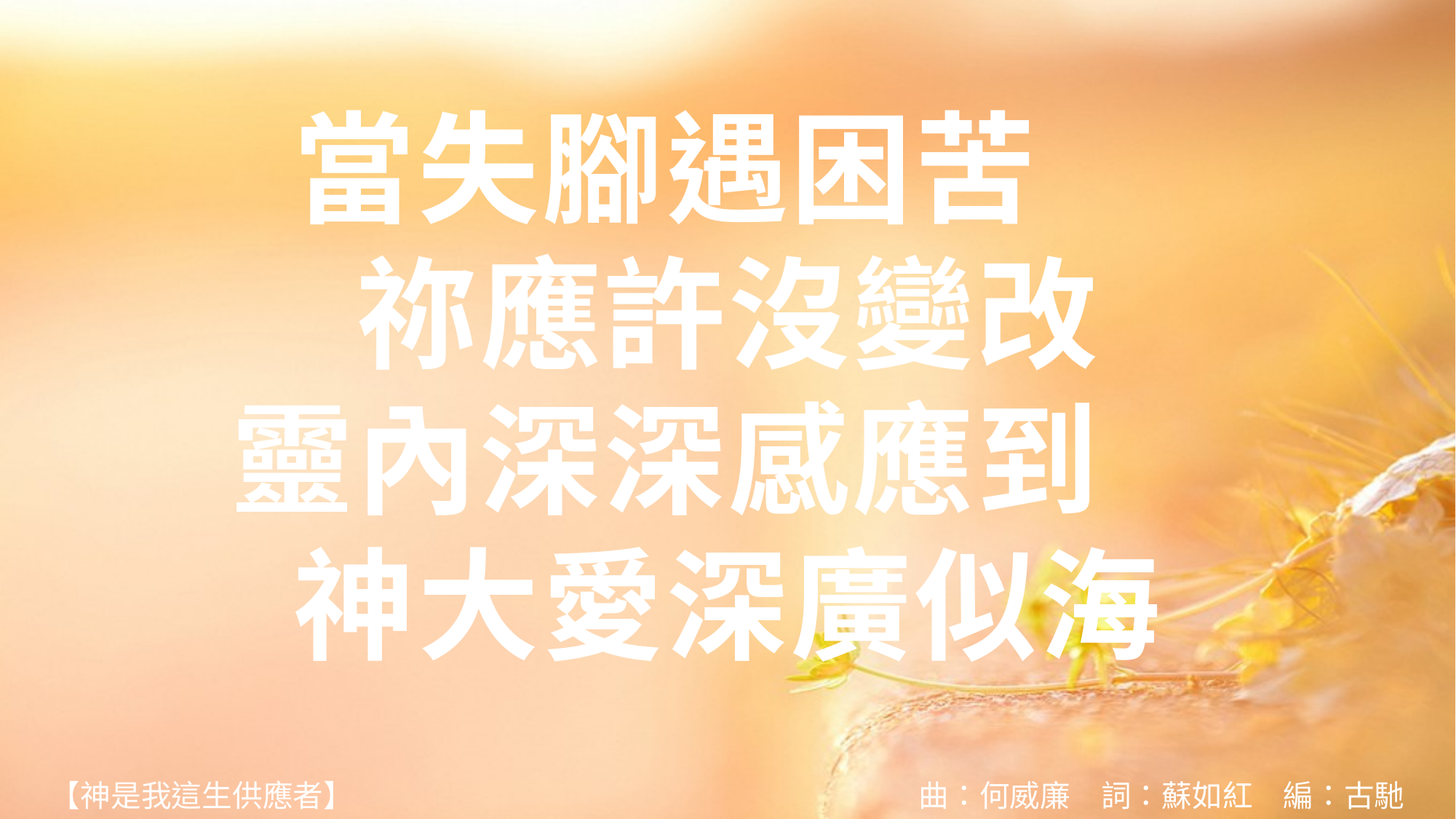

當失腳遇困苦
祢應許沒變改
靈內深深感應到
神大愛深廣似海
【神是我這生供應者】                                                                                    曲：何威廉　詞：蘇如紅　編：古馳